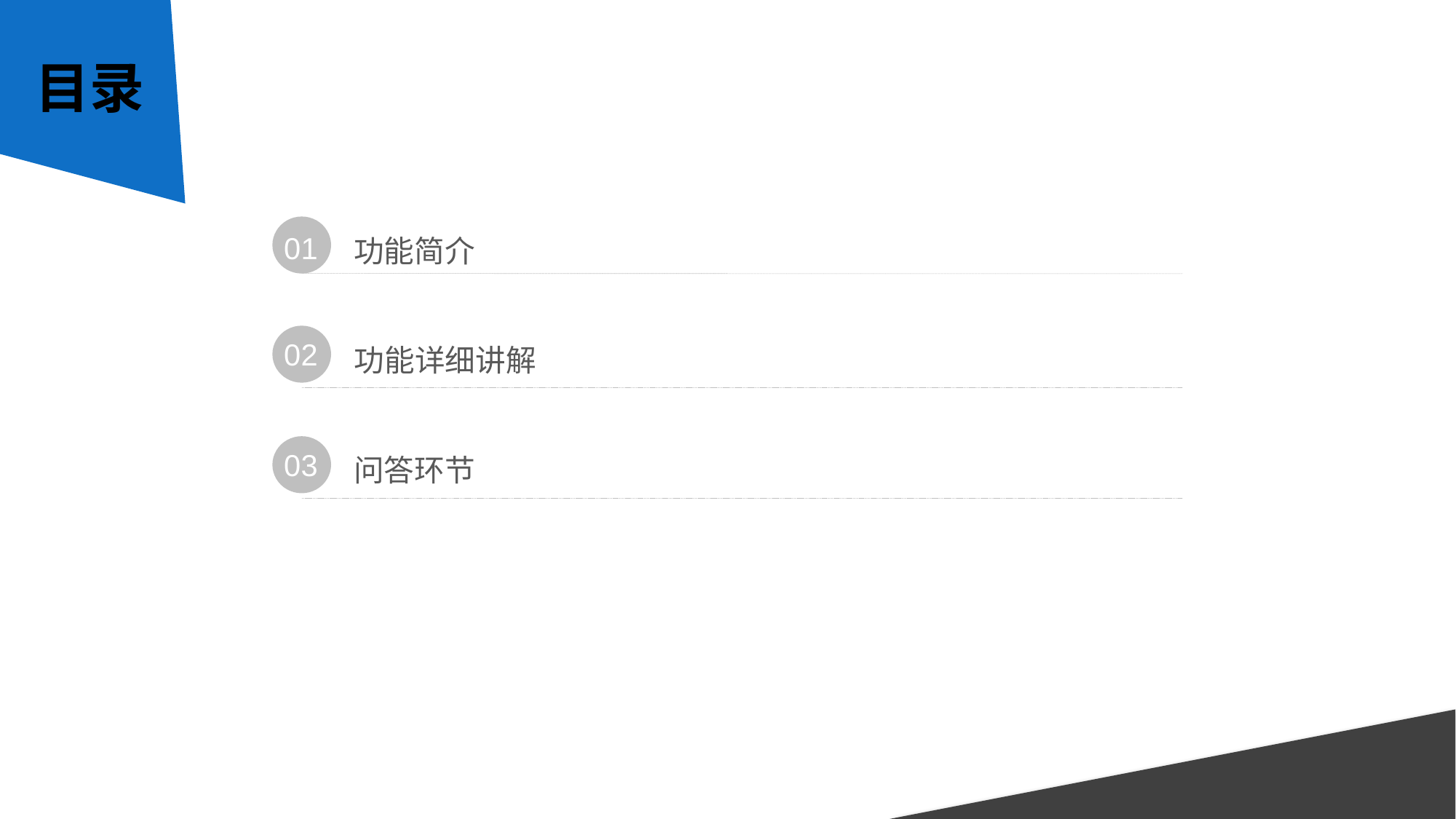

目录

01
功能简介

02
功能详细讲解

03
问答环节